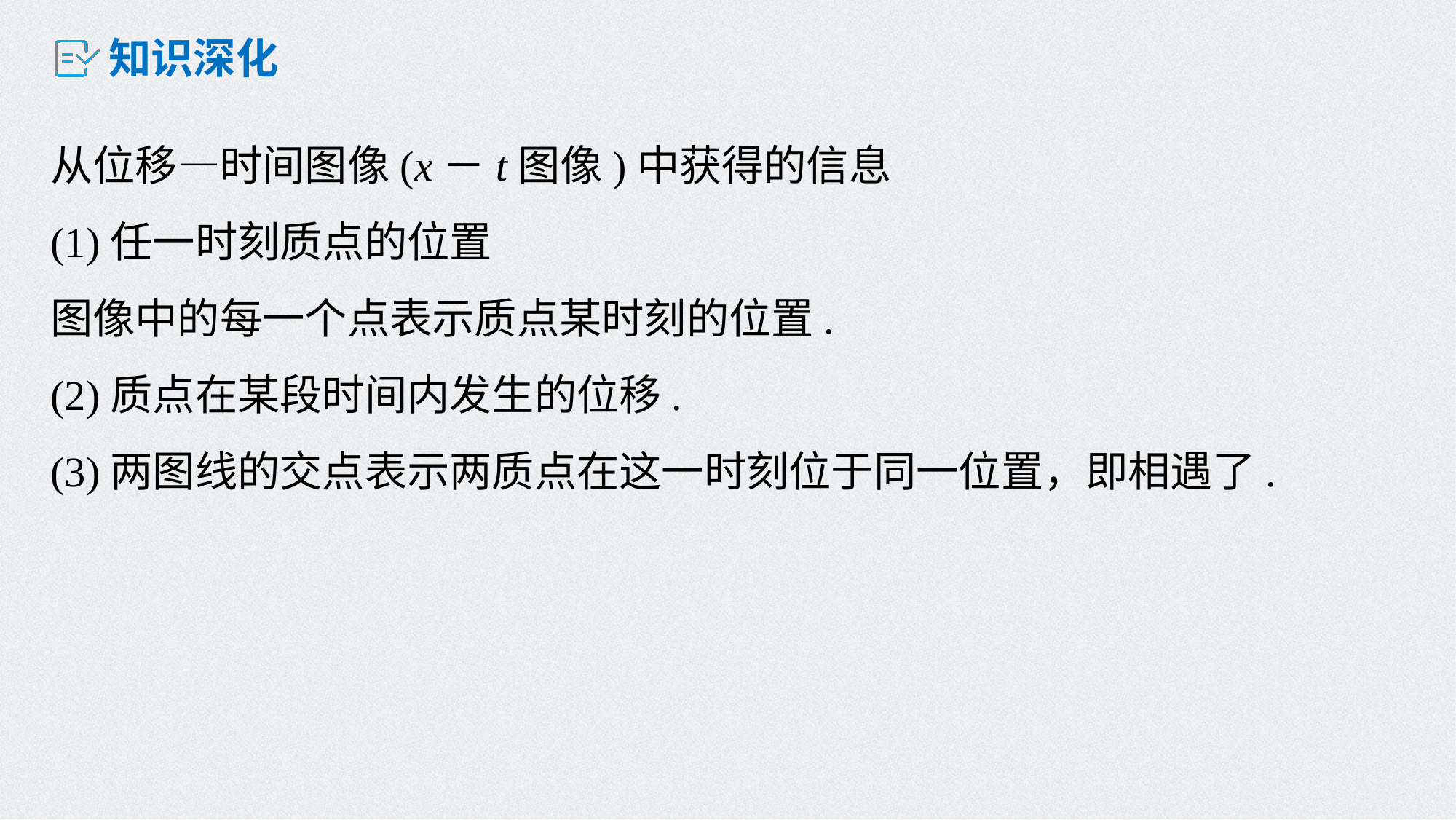

知识深化

从位移—时间图像(x－t图像)中获得的信息
(1)任一时刻质点的位置
图像中的每一个点表示质点某时刻的位置.
(2)质点在某段时间内发生的位移.
(3)两图线的交点表示两质点在这一时刻位于同一位置，即相遇了.